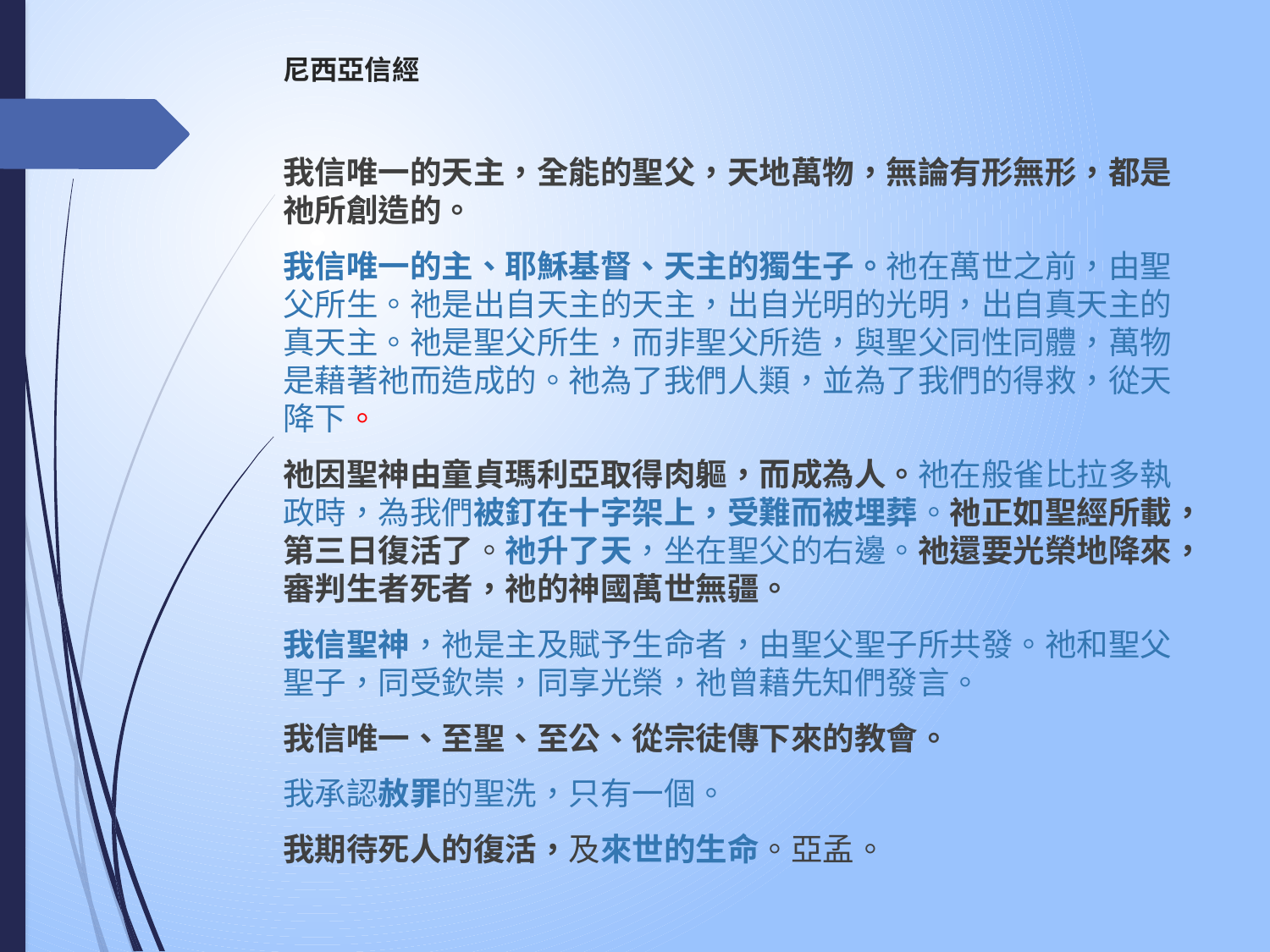

# 尼西亞信經
我信唯一的天主，全能的聖父，天地萬物，無論有形無形，都是祂所創造的。
我信唯一的主、耶穌基督、天主的獨生子。祂在萬世之前，由聖父所生。祂是出自天主的天主，出自光明的光明，出自真天主的真天主。祂是聖父所生，而非聖父所造，與聖父同性同體，萬物是藉著祂而造成的。祂為了我們人類，並為了我們的得救，從天降下。
祂因聖神由童貞瑪利亞取得肉軀，而成為人。祂在般雀比拉多執政時，為我們被釘在十字架上，受難而被埋葬。祂正如聖經所載，第三日復活了。祂升了天，坐在聖父的右邊。祂還要光榮地降來，審判生者死者，祂的神國萬世無疆。
我信聖神，祂是主及賦予生命者，由聖父聖子所共發。祂和聖父聖子，同受欽崇，同享光榮，祂曾藉先知們發言。
我信唯一、至聖、至公、從宗徒傳下來的教會。
我承認赦罪的聖洗，只有一個。
我期待死人的復活，及來世的生命。亞孟。